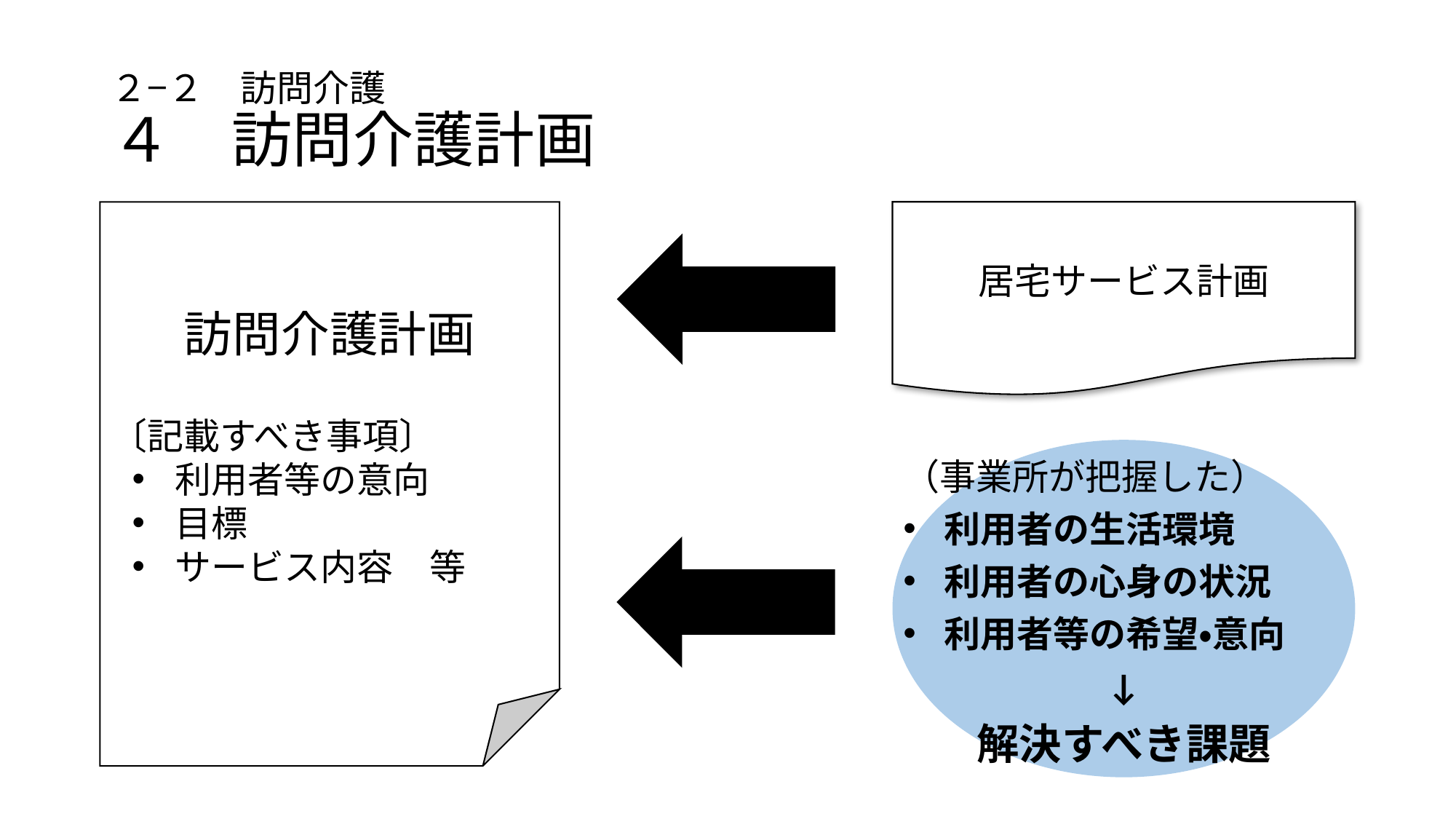

# ２−２　訪問介護 ４　訪問介護計画
訪問介護計画

〔記載すべき事項〕
利用者等の意向
目標
サービス内容　等
居宅サービス計画

（事業所が把握した）
利用者の生活環境
利用者の心身の状況
利用者等の希望・意向
↓
解決すべき課題